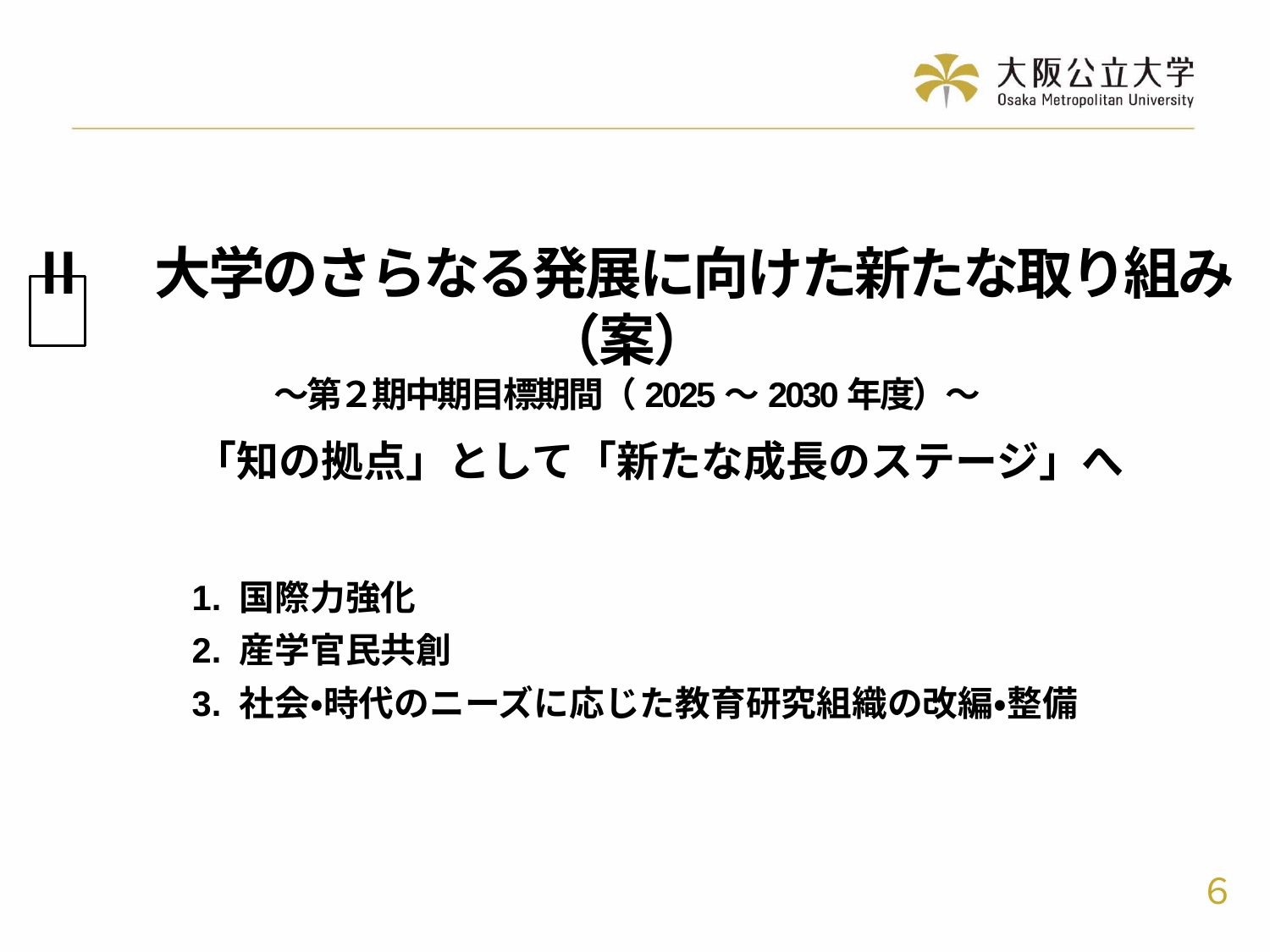

「知の拠点」として「新たな成長のステージ」へ

　　　1. 国際力強化

　　　2. 産学官民共創

　　　3. 社会・時代のニーズに応じた教育研究組織の改編・整備

 Ⅱ　大学のさらなる発展に向けた新たな取り組み（案）
～第２期中期目標期間（2025～2030年度）～

６